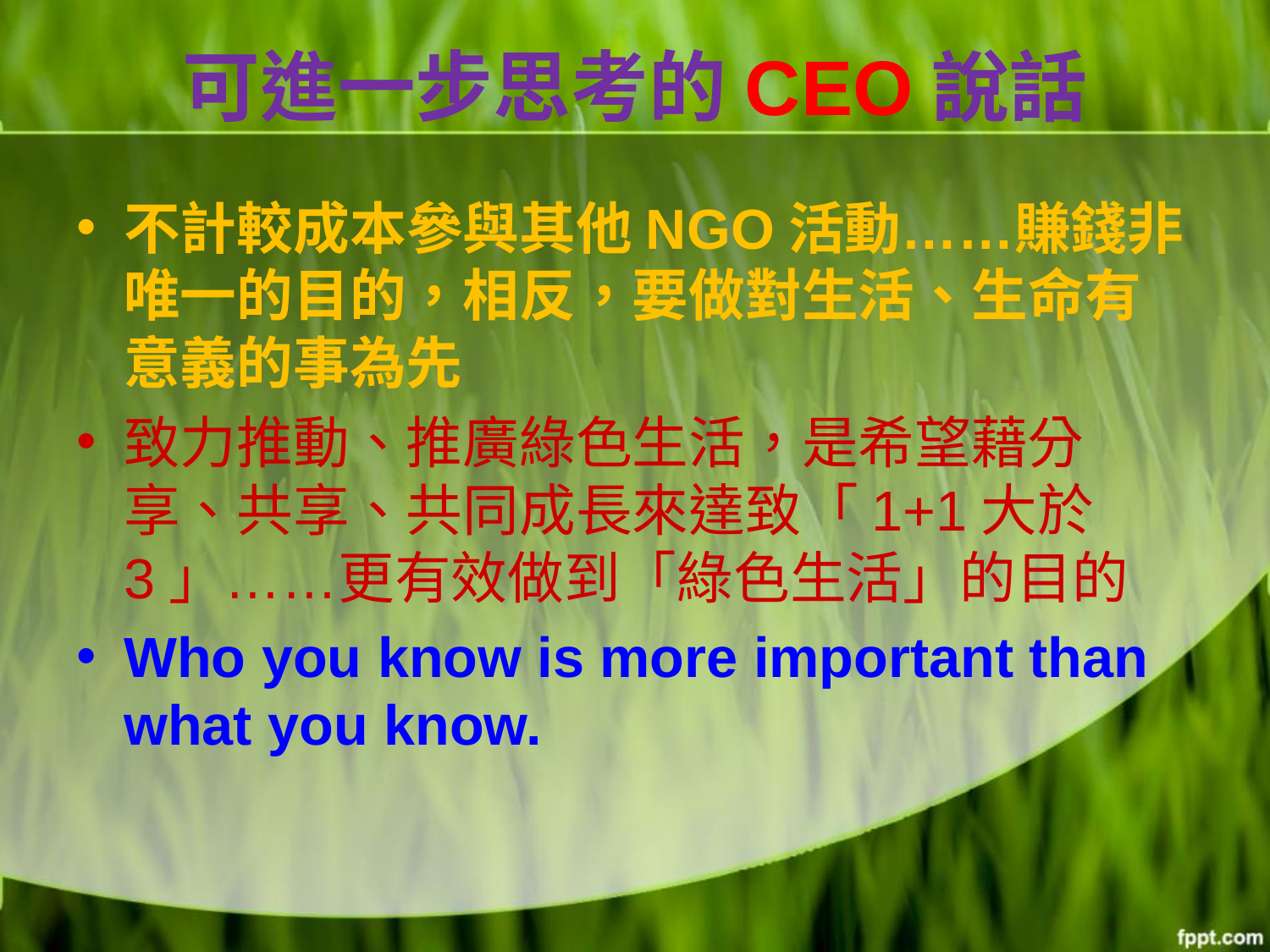

# 可進一步思考的CEO說話
不計較成本參與其他NGO活動……賺錢非唯一的目的，相反，要做對生活、生命有意義的事為先
致力推動、推廣綠色生活，是希望藉分享、共享、共同成長來達致「1+1大於3」……更有效做到「綠色生活」的目的
Who you know is more important than what you know.